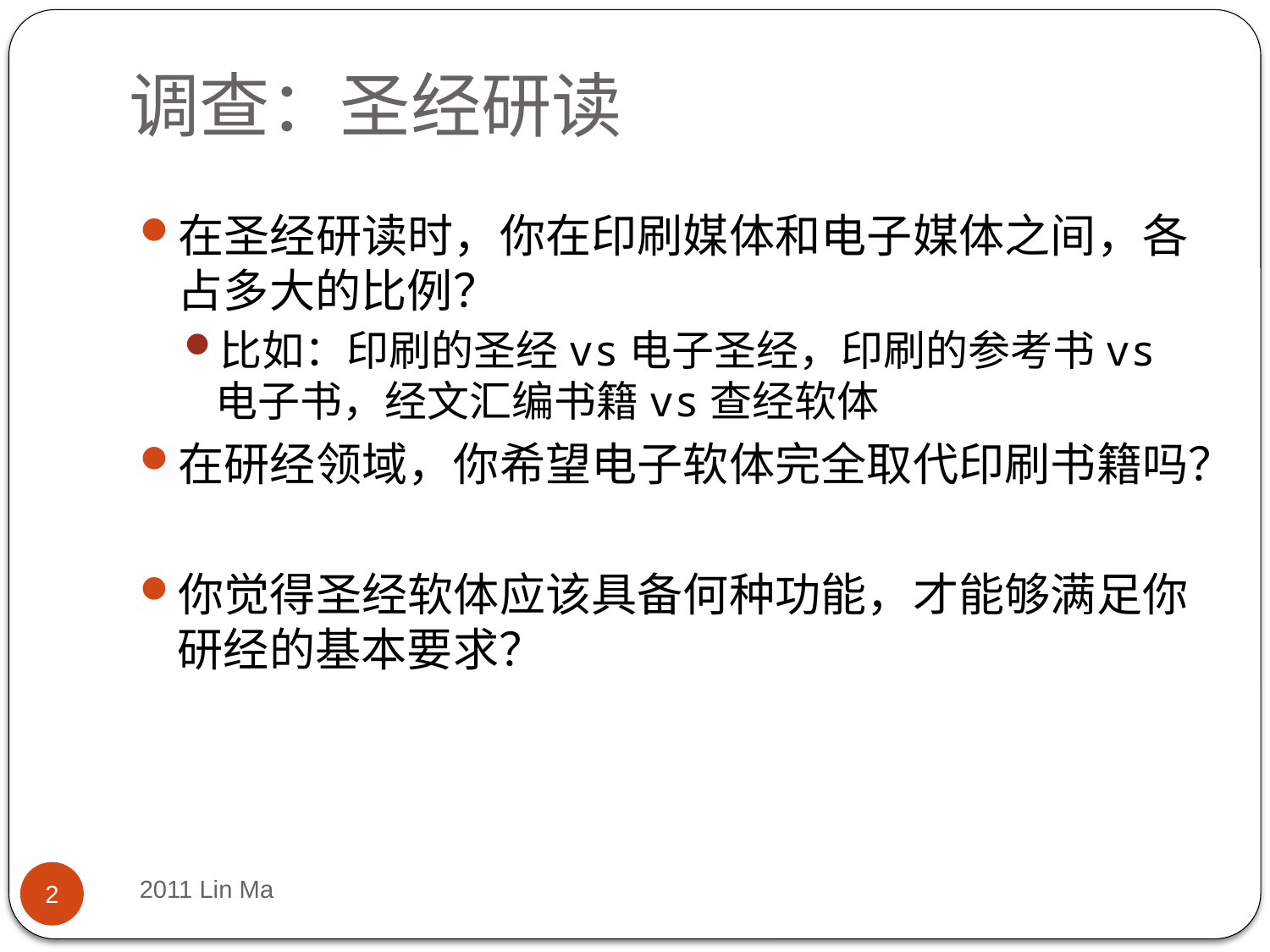

# 调查：圣经研读
在圣经研读时，你在印刷媒体和电子媒体之间，各占多大的比例？
比如：印刷的圣经vs电子圣经，印刷的参考书vs电子书，经文汇编书籍vs查经软体
在研经领域，你希望电子软体完全取代印刷书籍吗？

你觉得圣经软体应该具备何种功能，才能够满足你研经的基本要求？
2011 Lin Ma
2